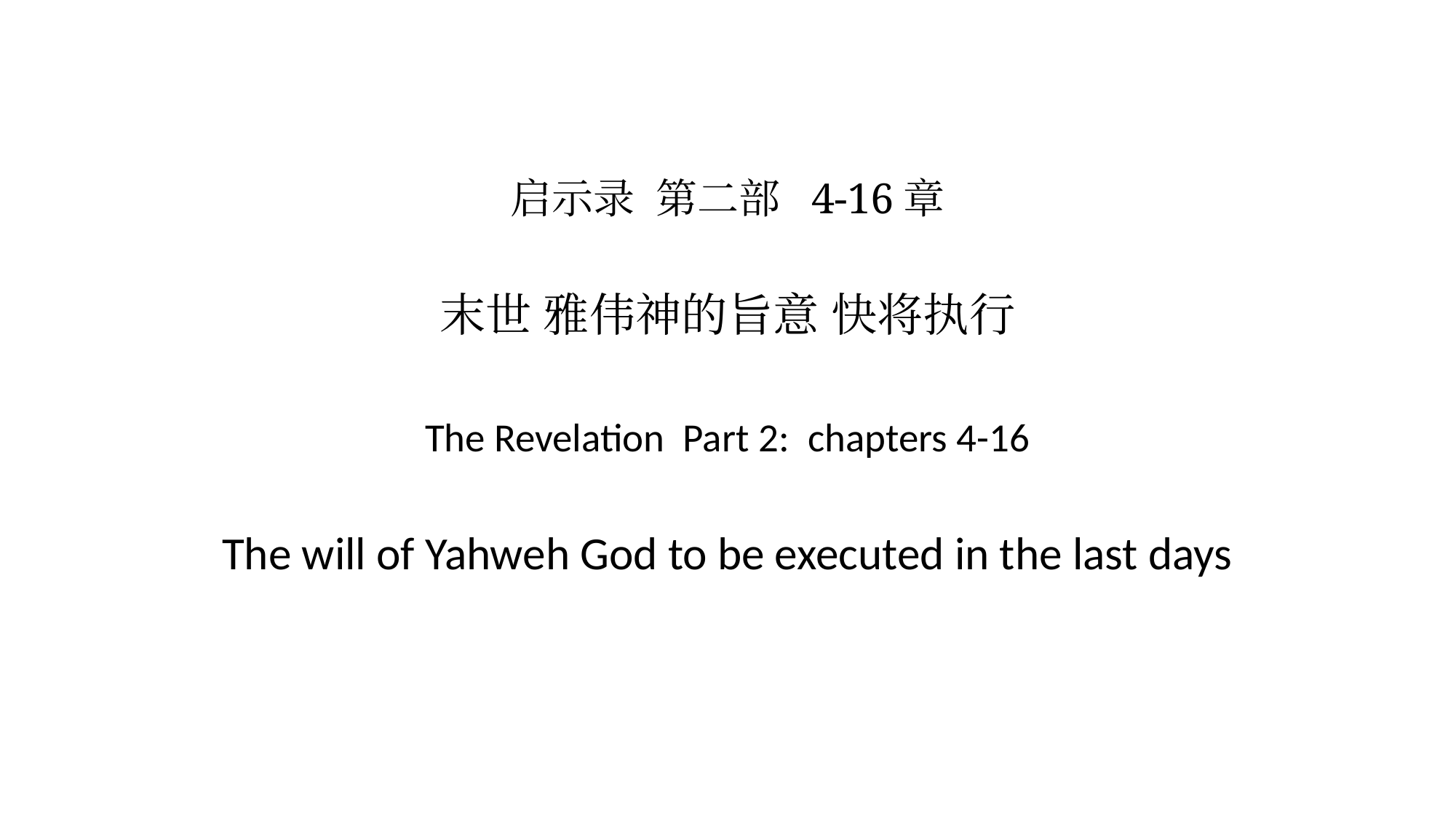

# 启示录  第二部  4-16章 末世 雅伟神的旨意 快将执行 The Revelation  Part 2:  chapters 4-16 The will of Yahweh God to be executed in the last days